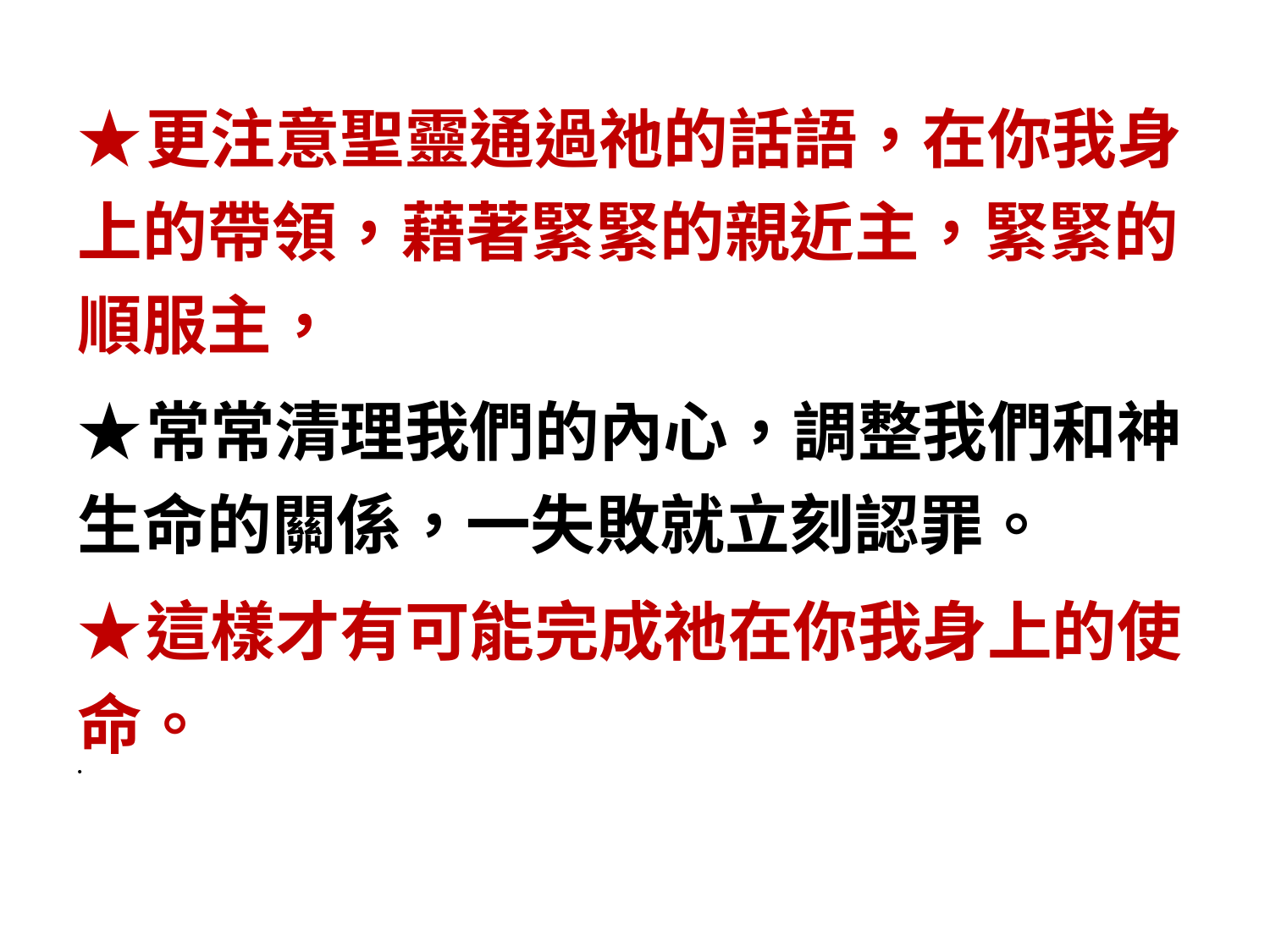

★更注意聖靈通過祂的話語，在你我身上的帶領，藉著緊緊的親近主，緊緊的順服主，
★常常清理我們的內心，調整我們和神生命的關係，一失敗就立刻認罪。
★這樣才有可能完成祂在你我身上的使命。